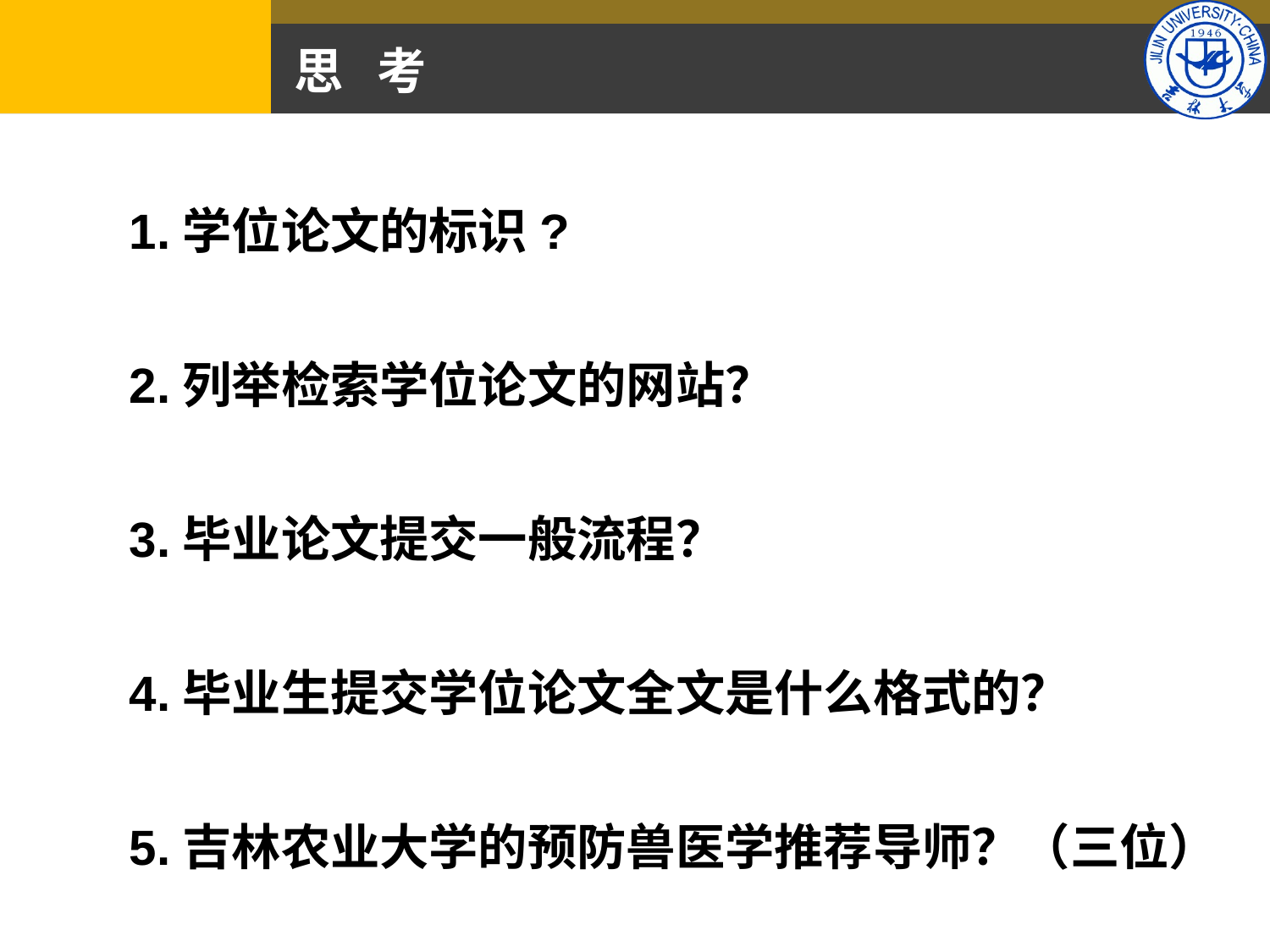

# 思   考
1.学位论文的标识?

2.列举检索学位论文的网站？

3.毕业论文提交一般流程？

4.毕业生提交学位论文全文是什么格式的？

5.吉林农业大学的预防兽医学推荐导师？（三位）